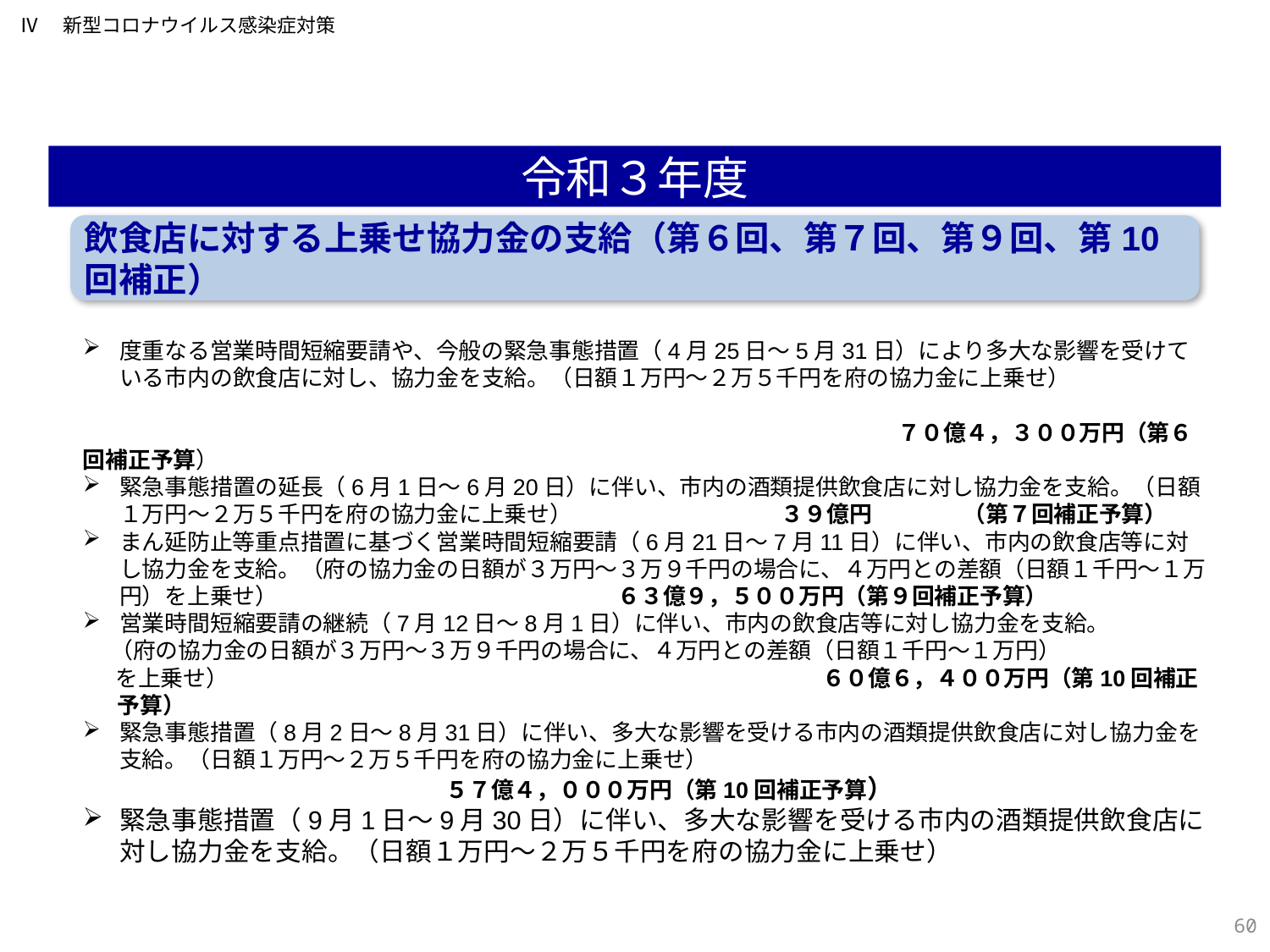

Ⅳ　新型コロナウイルス感染症対策
令和３年度
飲食店に対する上乗せ協力金の支給（第６回、第７回、第９回、第10回補正）

度重なる営業時間短縮要請や、今般の緊急事態措置（4月25日～5月31日）により多大な影響を受けている市内の飲食店に対し、協力金を支給。（日額１万円～２万５千円を府の協力金に上乗せ）
　　　　　　　　　　　　　　　　　　　　　　　　　　　　　　　　　　　　７０億４，３００万円（第６回補正予算）
緊急事態措置の延長（6月1日～6月20日）に伴い、市内の酒類提供飲食店に対し協力金を支給。（日額１万円～２万５千円を府の協力金に上乗せ） 　　　　　　　　　３９億円                  （第７回補正予算）
まん延防止等重点措置に基づく営業時間短縮要請（6月21日～7月11日）に伴い、市内の飲食店等に対し協力金を支給。（府の協力金の日額が３万円～３万９千円の場合に、４万円との差額（日額１千円～１万円）を上乗せ）　　　　　　　　　　　　　　　６３億９，５００万円（第９回補正予算）
営業時間短縮要請の継続（7月12日～8月1日）に伴い、市内の飲食店等に対し協力金を支給。
  （府の協力金の日額が３万円～３万９千円の場合に、４万円との差額（日額１千円～１万円）
   を上乗せ）　　　　　　　　　　　　　　　　　　　　　　　　　　 ６０億６，４００万円（第10回補正予算）
緊急事態措置（8月2日～8月31日）に伴い、多大な影響を受ける市内の酒類提供飲食店に対し協力金を支給。（日額１万円～２万５千円を府の協力金に上乗せ）
　                                                                   ５７億４，０００万円（第10回補正予算）
緊急事態措置（9月1日～9月30日）に伴い、多大な影響を受ける市内の酒類提供飲食店に対し協力金を支給。（日額１万円～２万５千円を府の協力金に上乗せ）

60